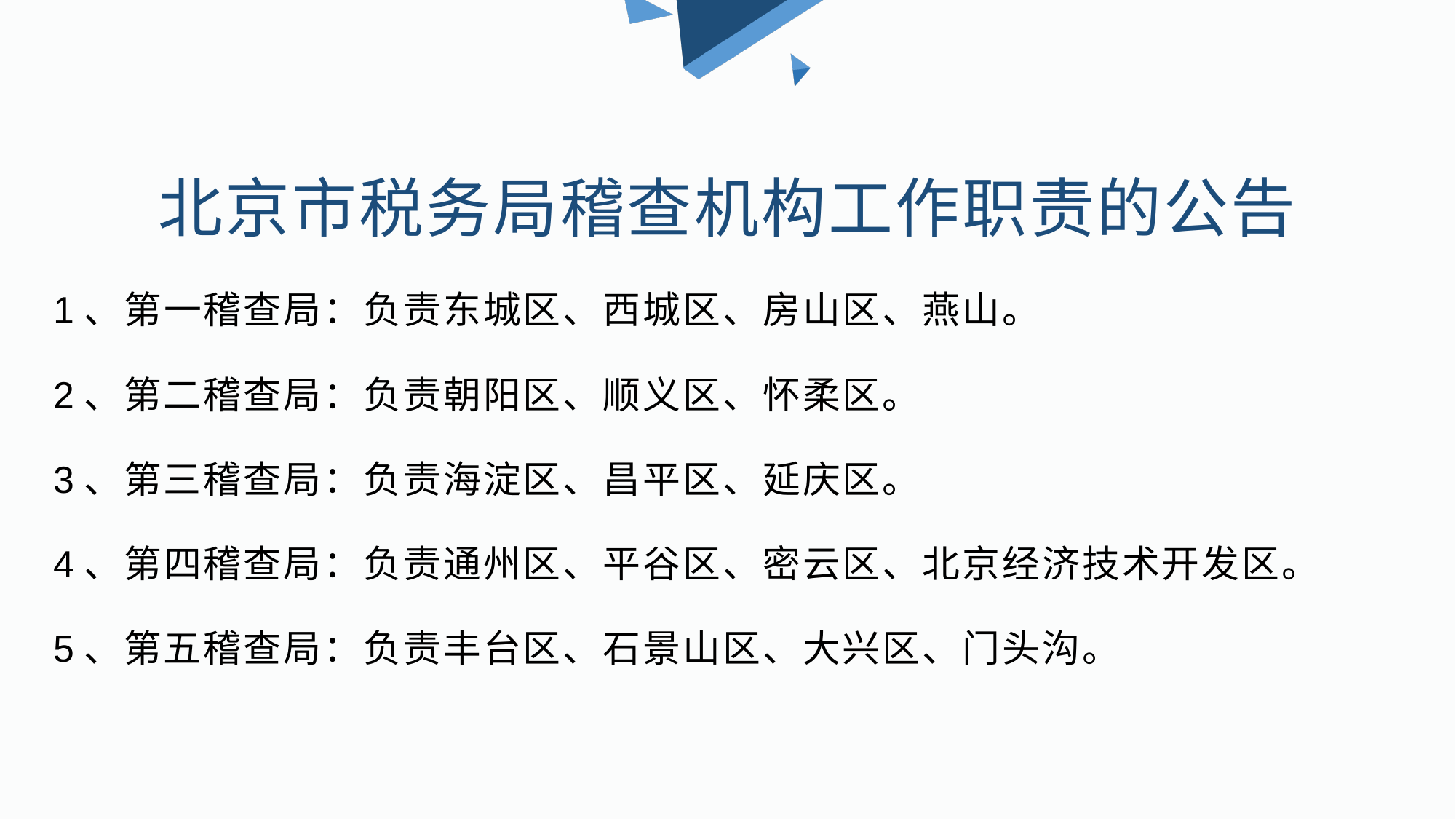

北京市税务局稽查机构工作职责的公告
1、第一稽查局：负责东城区、西城区、房山区、燕山。
2、第二稽查局：负责朝阳区、顺义区、怀柔区。
3、第三稽查局：负责海淀区、昌平区、延庆区。
4、第四稽查局：负责通州区、平谷区、密云区、北京经济技术开发区。
5、第五稽查局：负责丰台区、石景山区、大兴区、门头沟。

22